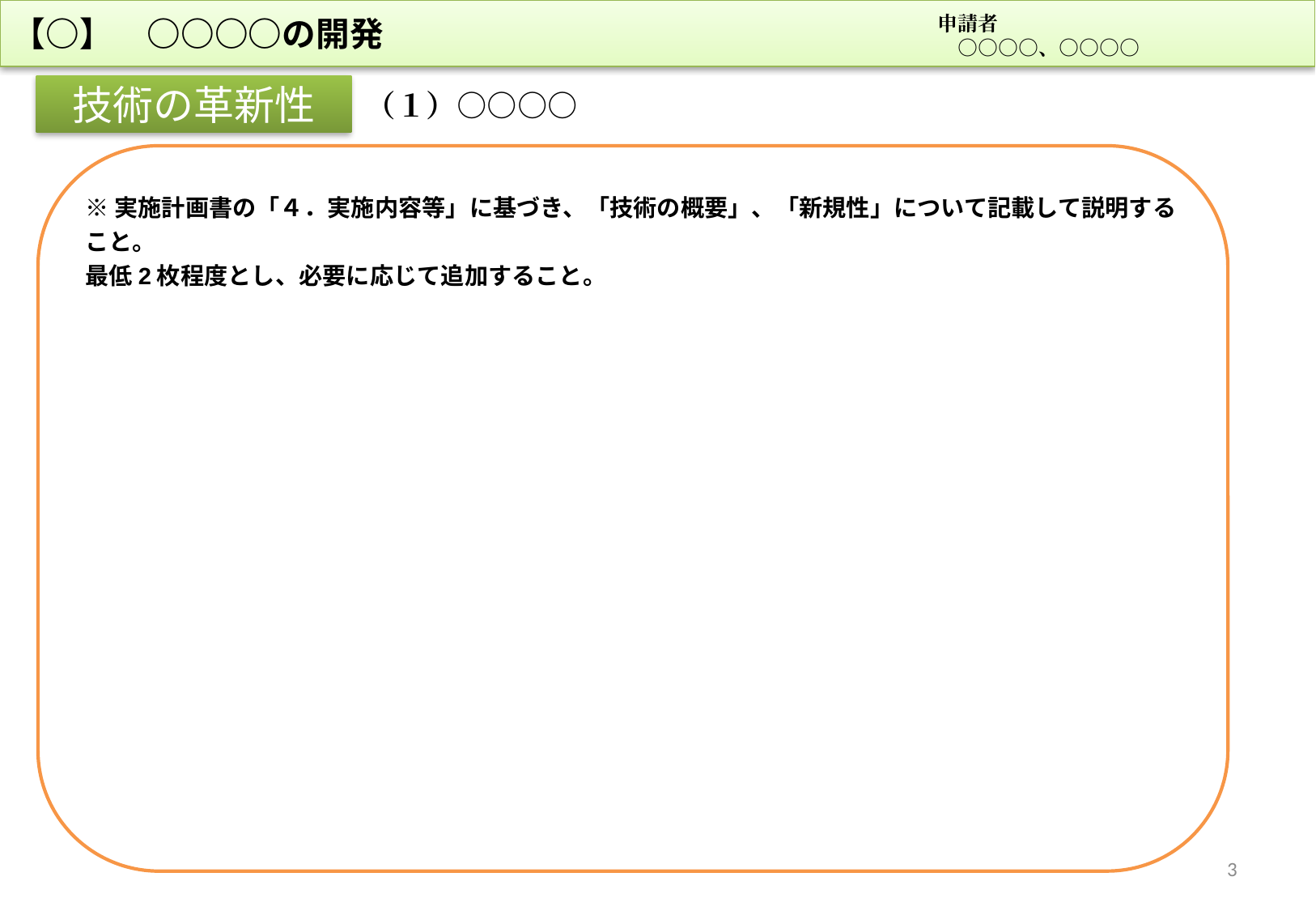

【○】　○○○○の開発
申請者
　○○○○、○○○○
技術の革新性
（１）○○○○
※実施計画書の「４．実施内容等」に基づき、「技術の概要」、「新規性」について記載して説明すること。
最低2枚程度とし、必要に応じて追加すること。
3